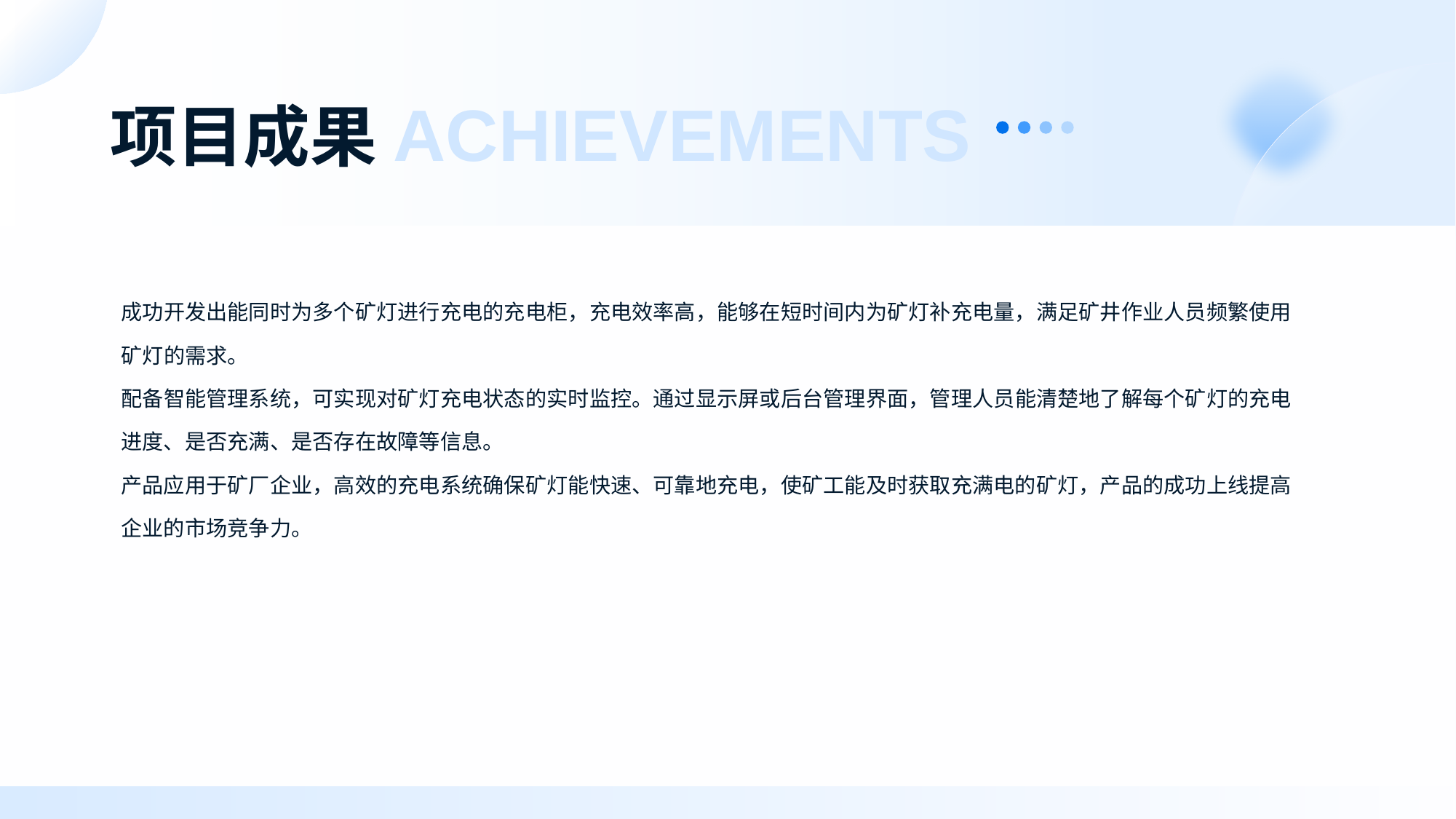

# 项目成果ACHIEVEMENTS
成功开发出能同时为多个矿灯进行充电的充电柜，充电效率高，能够在短时间内为矿灯补充电量，满足矿井作业人员频繁使用矿灯的需求。
配备智能管理系统，可实现对矿灯充电状态的实时监控。通过显示屏或后台管理界面，管理人员能清楚地了解每个矿灯的充电进度、是否充满、是否存在故障等信息。
产品应用于矿厂企业，高效的充电系统确保矿灯能快速、可靠地充电，使矿工能及时获取充满电的矿灯，产品的成功上线提高企业的市场竞争力。